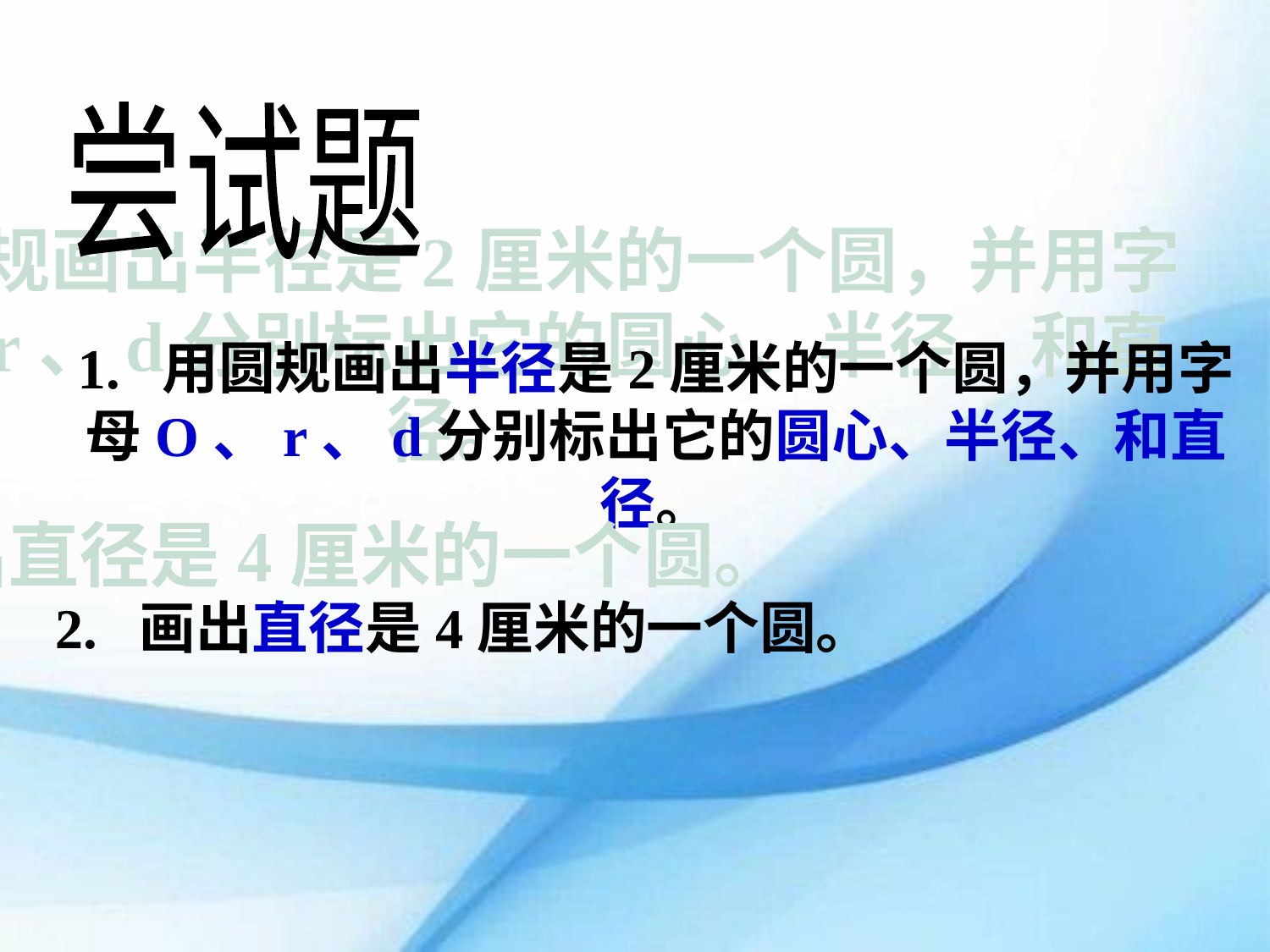

尝试题
1.  用圆规画出半径是2厘米的一个圆，并用字母O、r、d分别标出它的圆心、半径、和直径。
2.  画出直径是4厘米的一个圆。